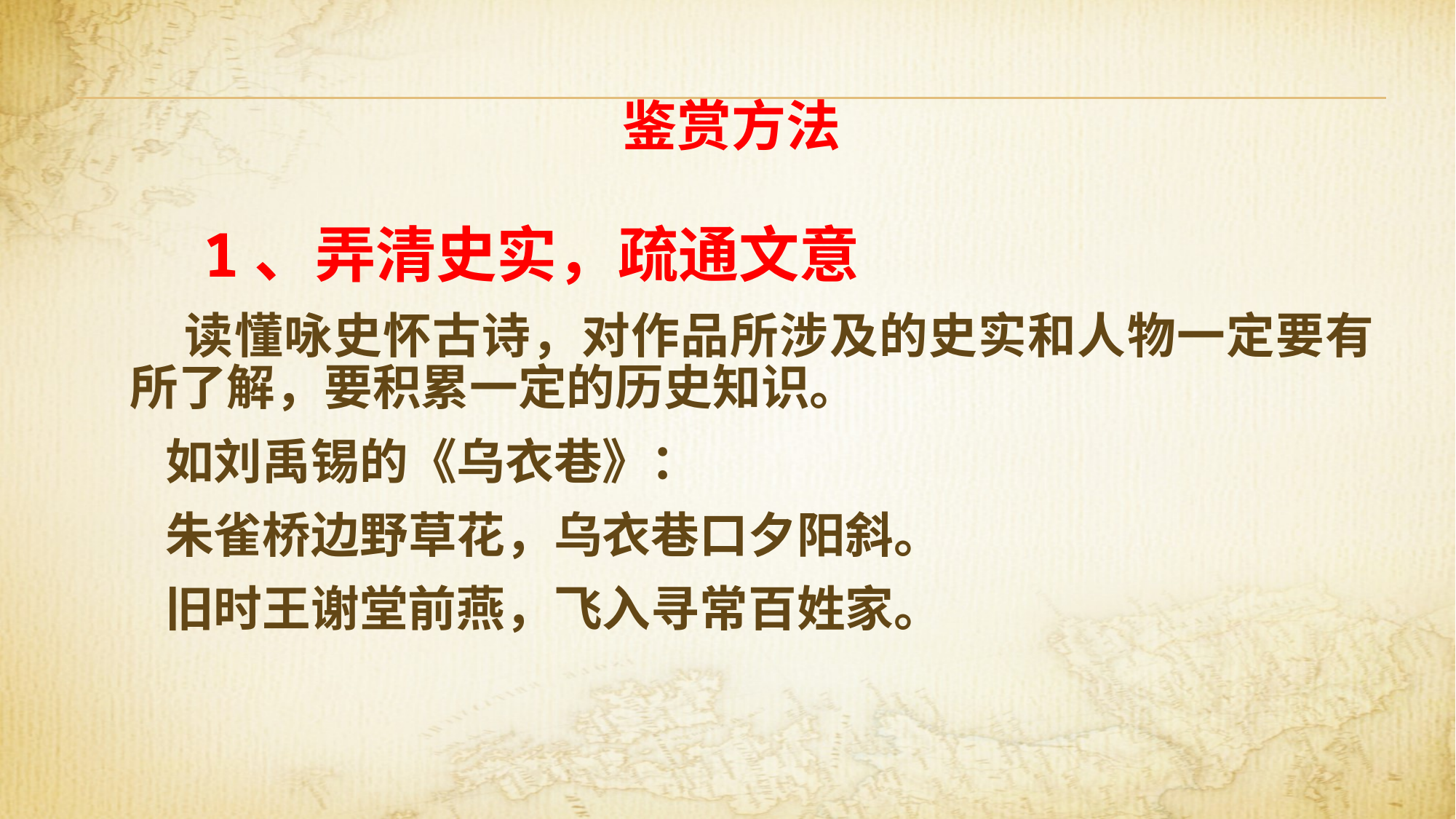

# 鉴赏方法

    1、弄清史实，疏通文意
       读懂咏史怀古诗，对作品所涉及的史实和人物一定要有所了解，要积累一定的历史知识。
      如刘禹锡的《乌衣巷》：
      朱雀桥边野草花，乌衣巷口夕阳斜。
      旧时王谢堂前燕，飞入寻常百姓家。